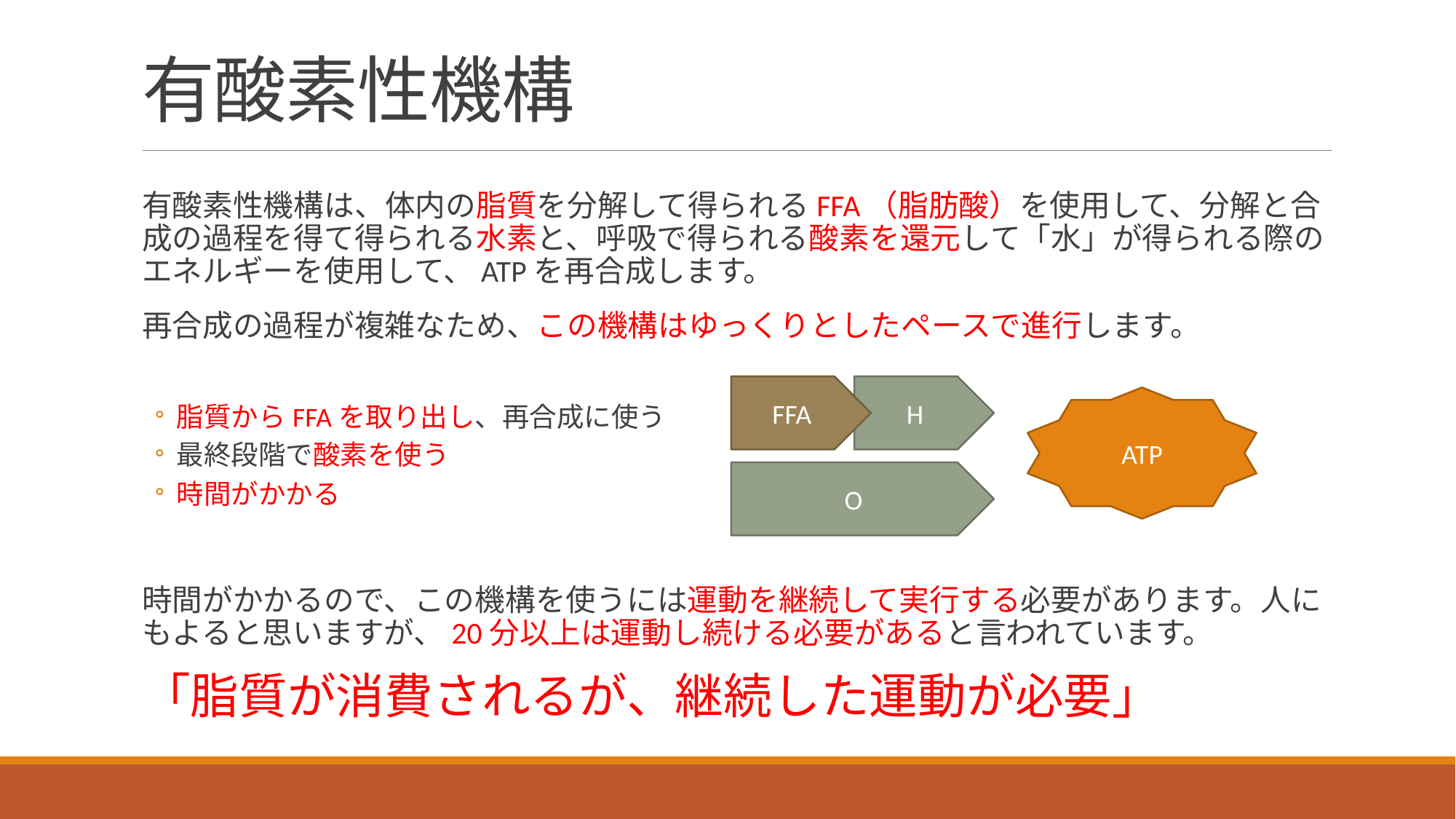

# 有酸素性機構
有酸素性機構は、体内の脂質を分解して得られるFFA（脂肪酸）を使用して、分解と合成の過程を得て得られる水素と、呼吸で得られる酸素を還元して「水」が得られる際のエネルギーを使用して、ATPを再合成します。
再合成の過程が複雑なため、この機構はゆっくりとしたペースで進行します。

脂質からFFAを取り出し、再合成に使う
最終段階で酸素を使う
時間がかかる

時間がかかるので、この機構を使うには運動を継続して実行する必要があります。人にもよると思いますが、20分以上は運動し続ける必要があると言われています。
「脂質が消費されるが、継続した運動が必要」

FFA
H
ATP
O